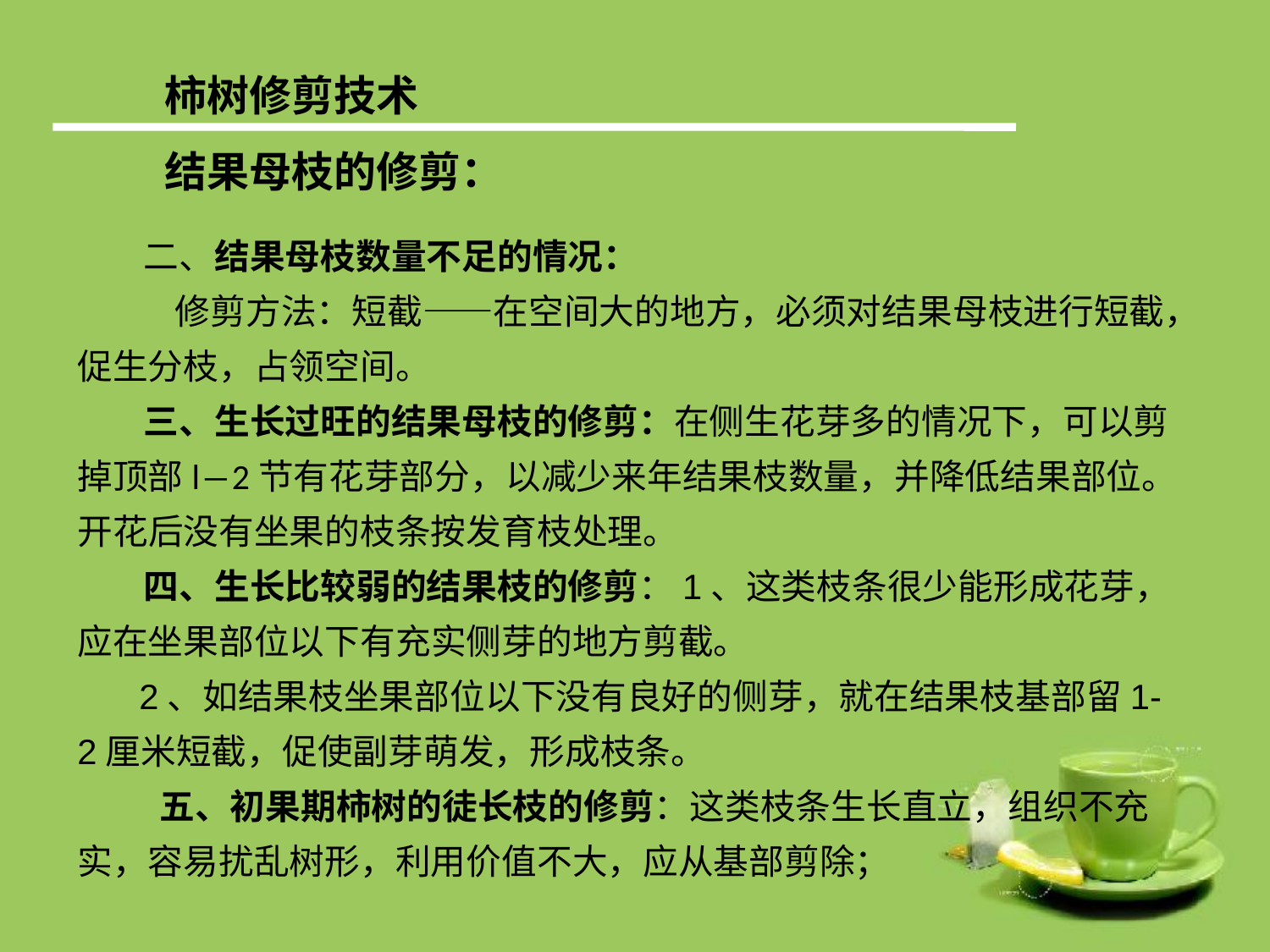

柿树修剪技术

    结果母枝的修剪：

  二、结果母枝数量不足的情况：
      修剪方法：短截——在空间大的地方，必须对结果母枝进行短截，促生分枝，占领空间。
  三、生长过旺的结果母枝的修剪：在侧生花芽多的情况下，可以剪掉顶部l―2节有花芽部分，以减少来年结果枝数量，并降低结果部位。开花后没有坐果的枝条按发育枝处理。
  四、生长比较弱的结果枝的修剪：1、这类枝条很少能形成花芽，应在坐果部位以下有充实侧芽的地方剪截。
  2、如结果枝坐果部位以下没有良好的侧芽，就在结果枝基部留1-2厘米短截，促使副芽萌发，形成枝条。
    五、初果期柿树的徒长枝的修剪：这类枝条生长直立，组织不充实，容易扰乱树形，利用价值不大，应从基部剪除；